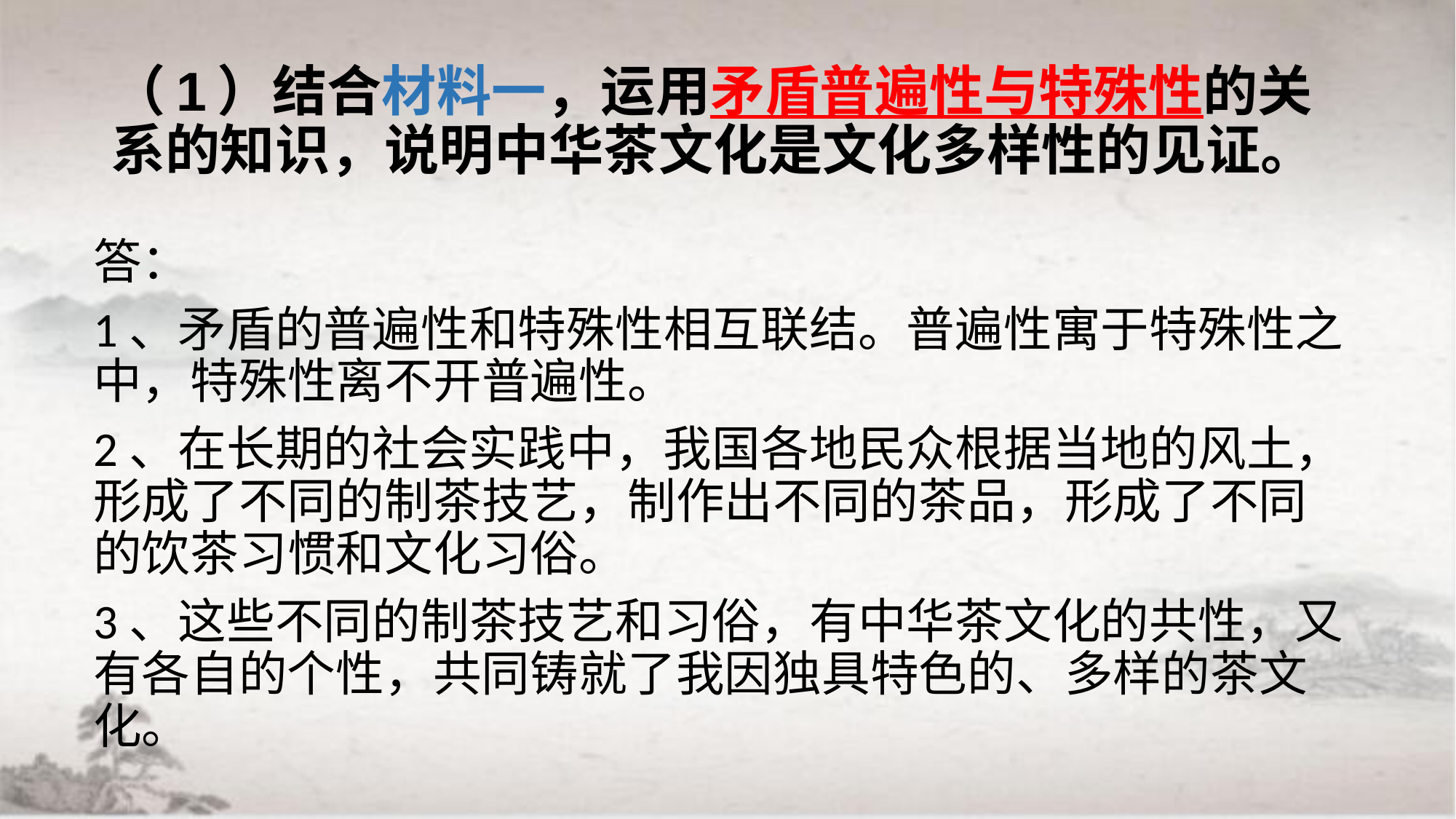

# （1）结合材料一，运用矛盾普遍性与特殊性的关系的知识，说明中华茶文化是文化多样性的见证。
答：
1、矛盾的普遍性和特殊性相互联结。普遍性寓于特殊性之中，特殊性离不开普遍性。
2、在长期的社会实践中，我国各地民众根据当地的风土，形成了不同的制茶技艺，制作出不同的茶品，形成了不同的饮茶习惯和文化习俗。
3、这些不同的制茶技艺和习俗，有中华茶文化的共性，又有各自的个性，共同铸就了我因独具特色的、多样的茶文化。